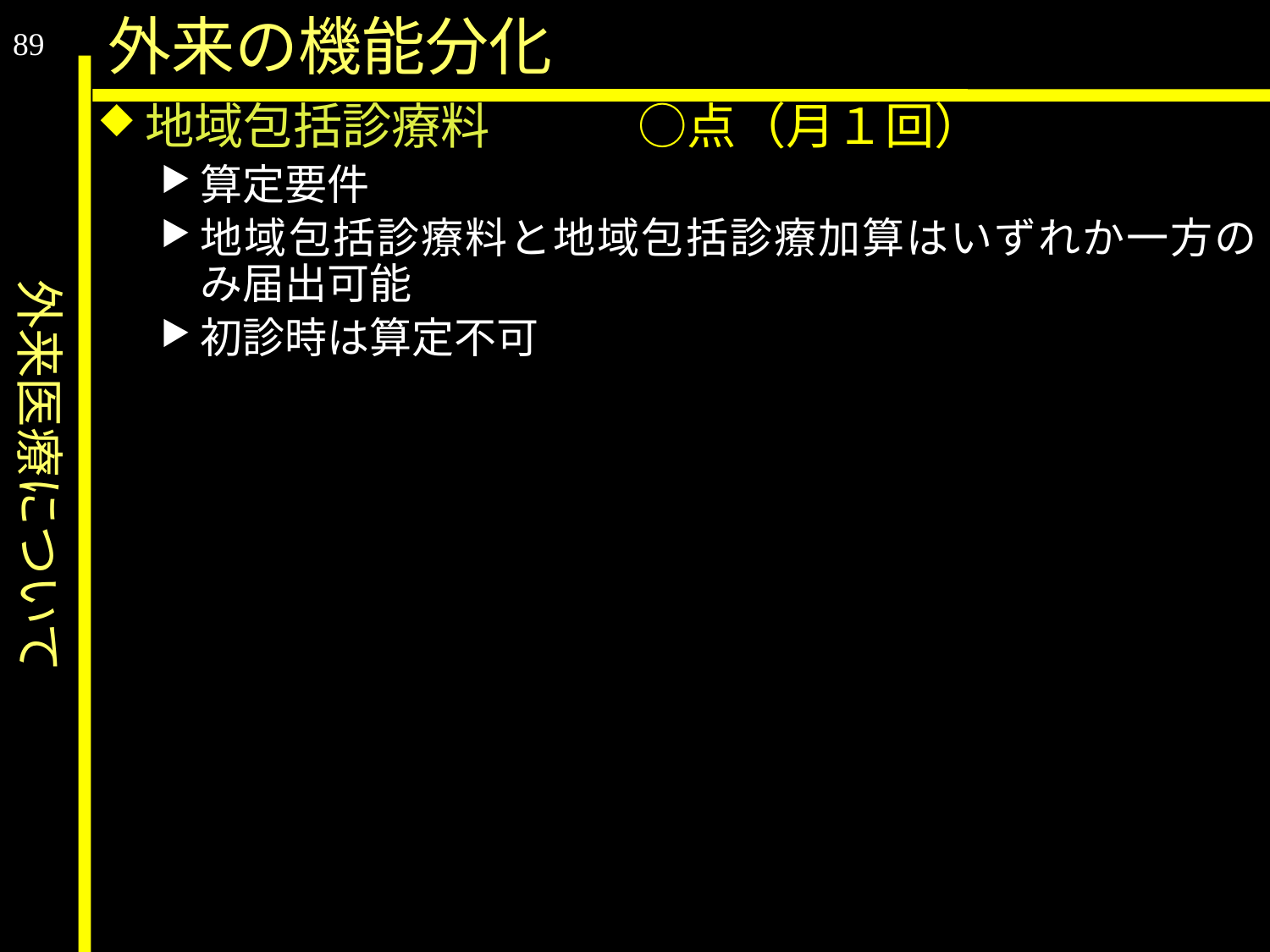

外来医療について
外来の機能分化
89

地域包括診療料　　　○点（月１回）
算定要件
地域包括診療料と地域包括診療加算はいずれか一方のみ届出可能
初診時は算定不可